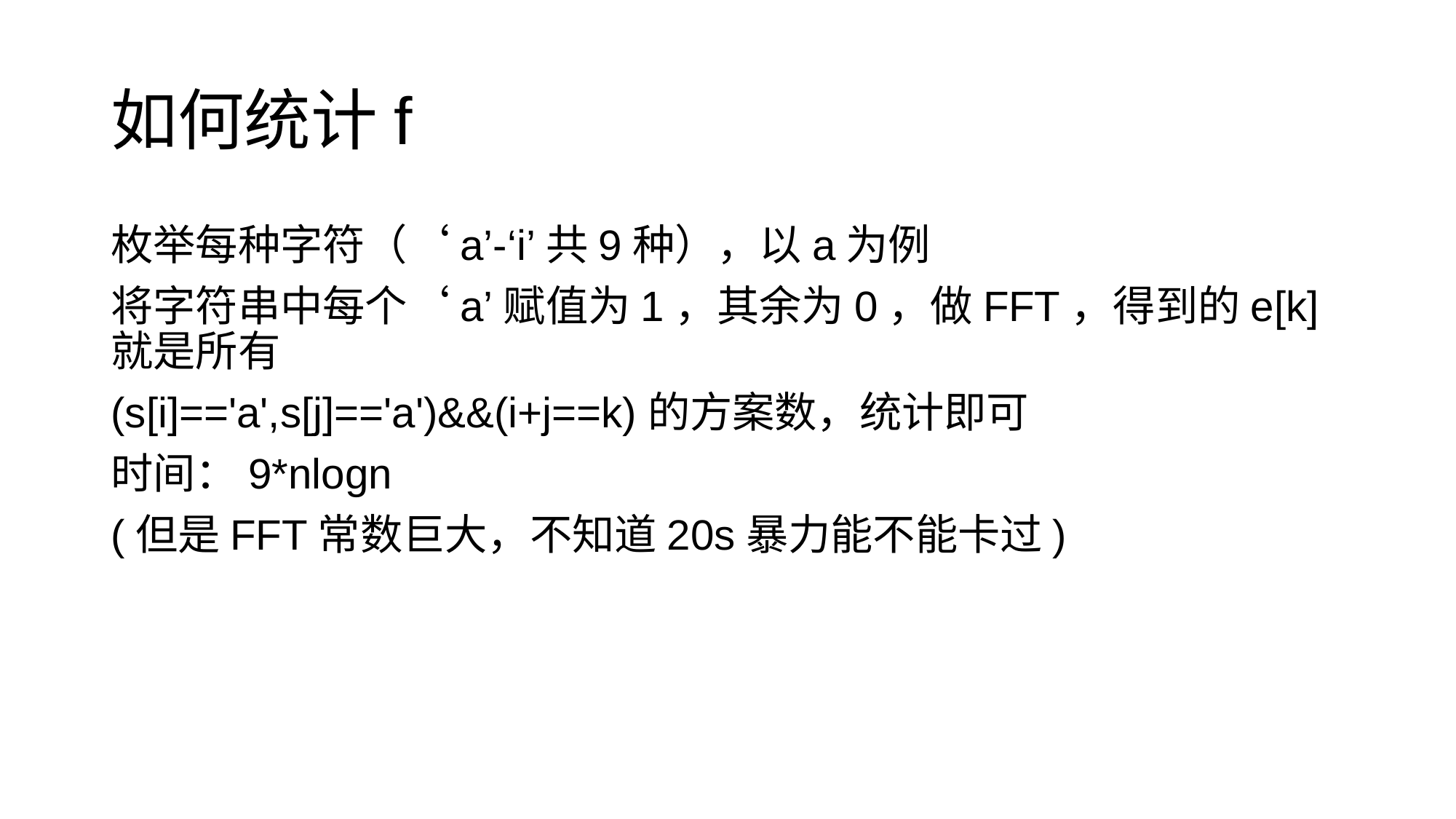

# 如何统计f
枚举每种字符（‘a’-‘i’共9种），以a为例
将字符串中每个‘a’赋值为1，其余为0，做FFT，得到的e[k]就是所有
(s[i]=='a',s[j]=='a')&&(i+j==k)的方案数，统计即可
时间：9*nlogn
(但是FFT常数巨大，不知道20s暴力能不能卡过)